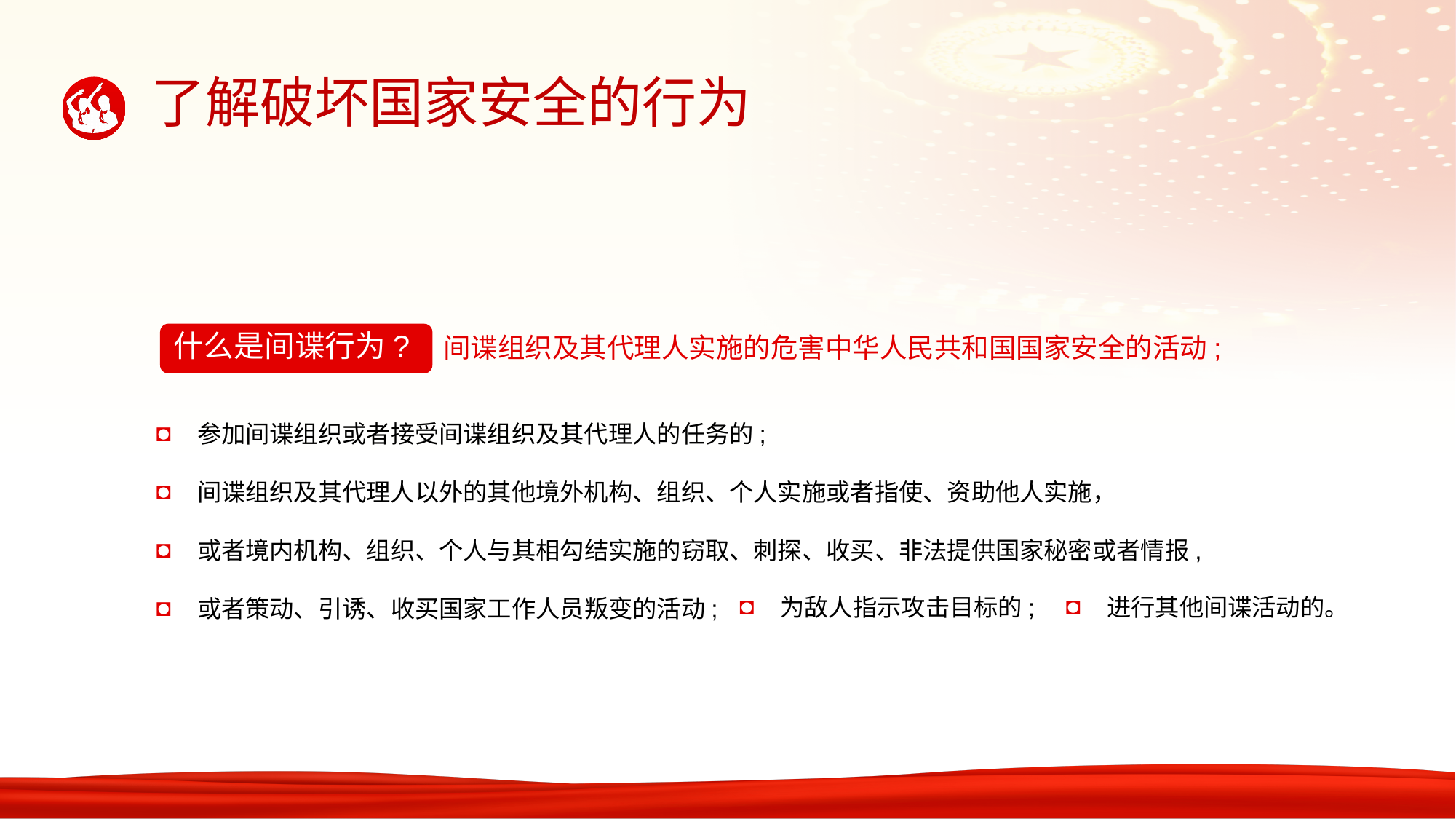

什么是间谍行为?
间谍组织及其代理人实施的危害中华人民共和国国家安全的活动;
参加间谍组织或者接受间谍组织及其代理人的任务的;
间谍组织及其代理人以外的其他境外机构、组织、个人实施或者指使、资助他人实施，
或者境内机构、组织、个人与其相勾结实施的窃取、刺探、收买、非法提供国家秘密或者情报,
或者策动、引诱、收买国家工作人员叛变的活动;
为敌人指示攻击目标的;
进行其他间谍活动的。